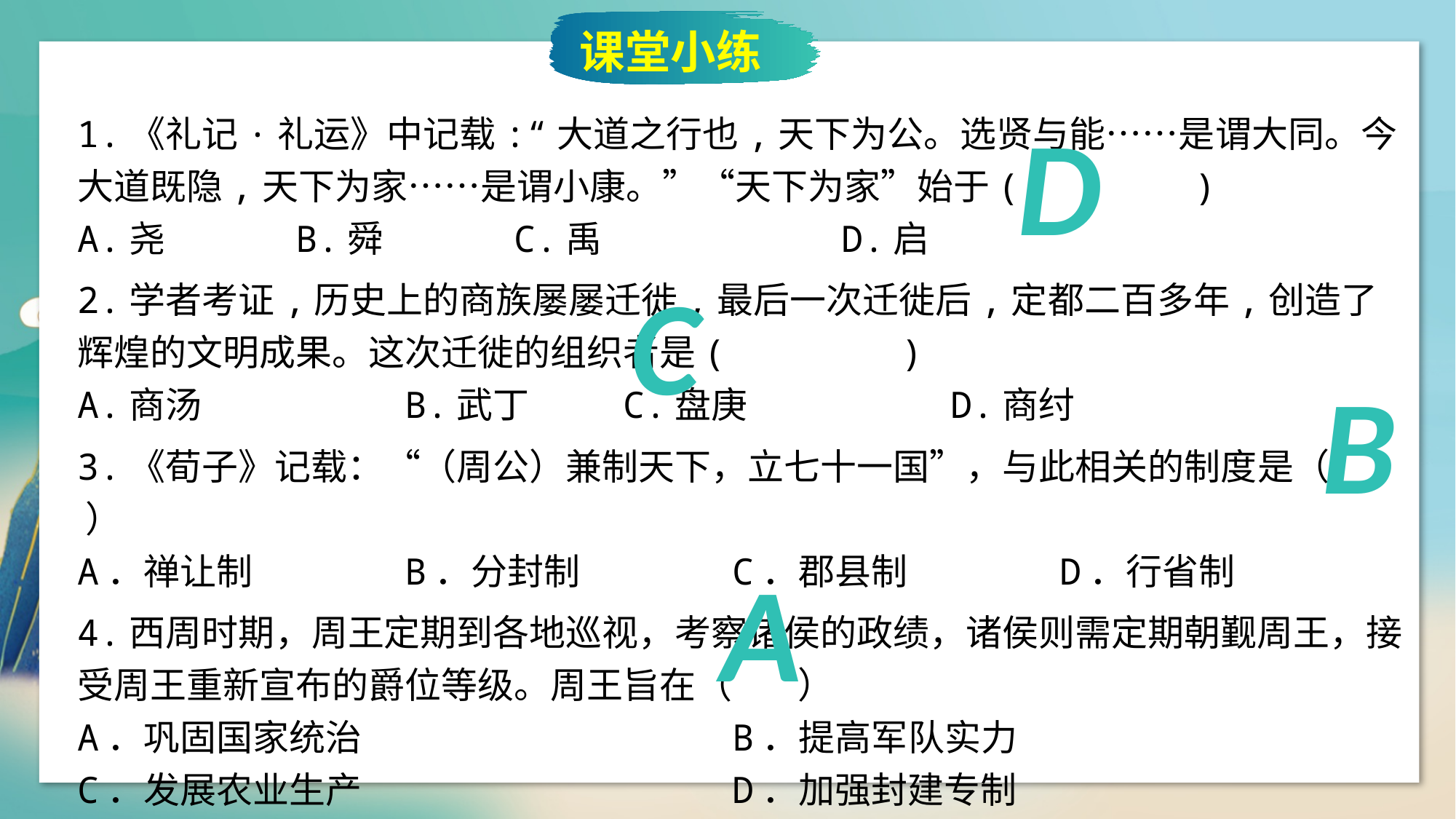

课堂小练

1.《礼记·礼运》中记载:“大道之行也,天下为公。选贤与能……是谓大同。今大道既隐,天下为家……是谓小康。”“天下为家”始于(        )
A.尧  		B.舜	   	C.禹			D.启
2.学者考证,历史上的商族屡屡迁徙,最后一次迁徙后,定都二百多年,创造了辉煌的文明成果。这次迁徙的组织者是(        )
A.商汤		B.武丁    	C.盘庚	  	D.商纣
3.《荀子》记载：“（周公）兼制天下，立七十一国”，与此相关的制度是（       ）
A．禅让制		B．分封制		C．郡县制		D．行省制
4.西周时期，周王定期到各地巡视，考察诸侯的政绩，诸侯则需定期朝觐周王，接受周王重新宣布的爵位等级。周王旨在（        ）
A．巩固国家统治				B．提高军队实力
C．发展农业生产				D．加强封建专制
D
C
B
A